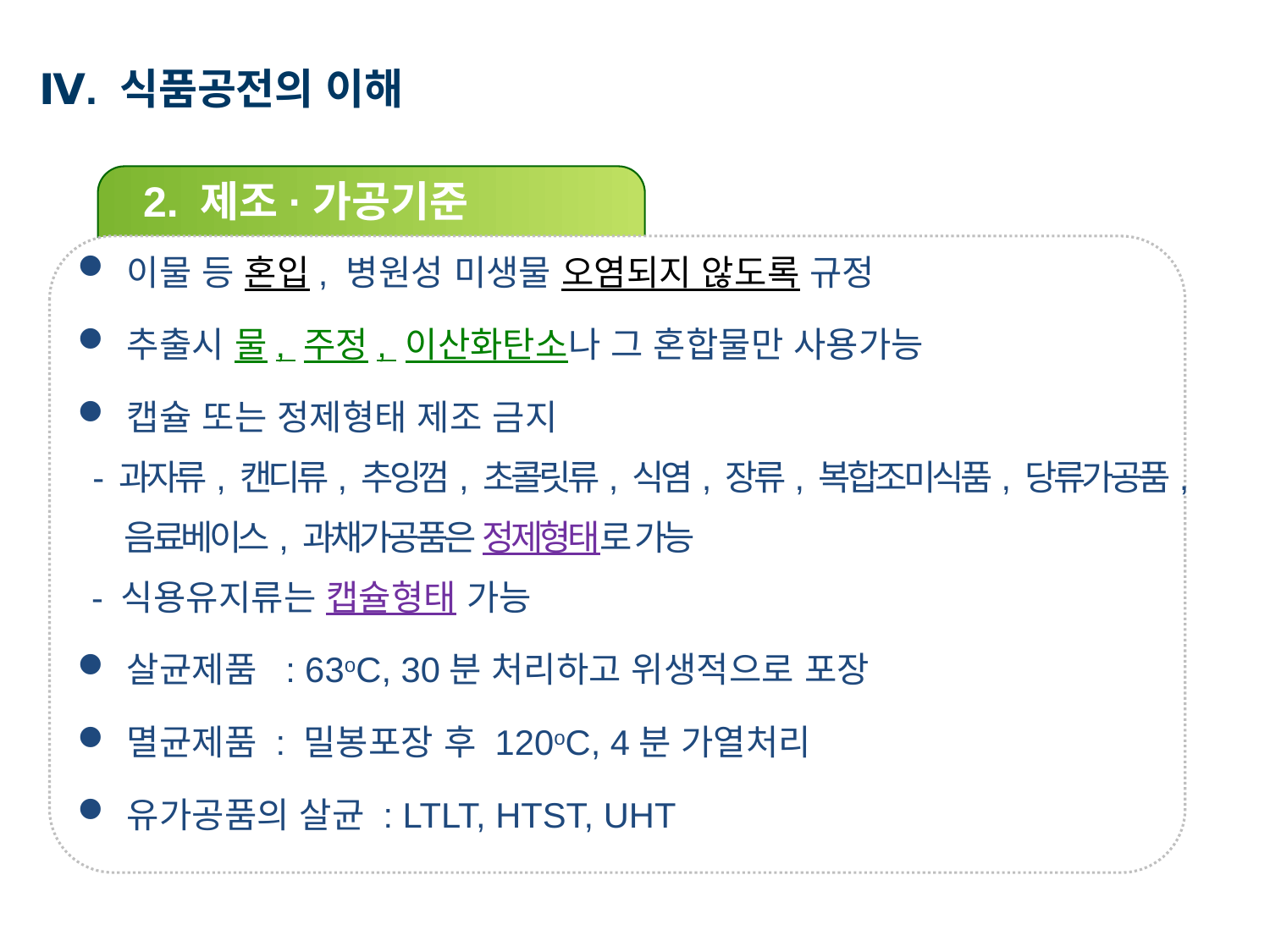

Ⅳ. 식품공전의 이해
2. 제조·가공기준

이물 등 혼입, 병원성 미생물 오염되지 않도록 규정
추출시 물, 주정, 이산화탄소나 그 혼합물만 사용가능
캡슐 또는 정제형태 제조 금지
  - 과자류, 캔디류, 추잉껌, 초콜릿류, 식염, 장류, 복합조미식품, 당류가공품,
      음료베이스, 과채가공품은 정제형태로 가능
  -  식용유지류는 캡슐형태 가능
살균제품  : 63oC, 30분 처리하고 위생적으로 포장
멸균제품 : 밀봉포장 후 120oC, 4분 가열처리
유가공품의 살균 : LTLT, HTST, UHT